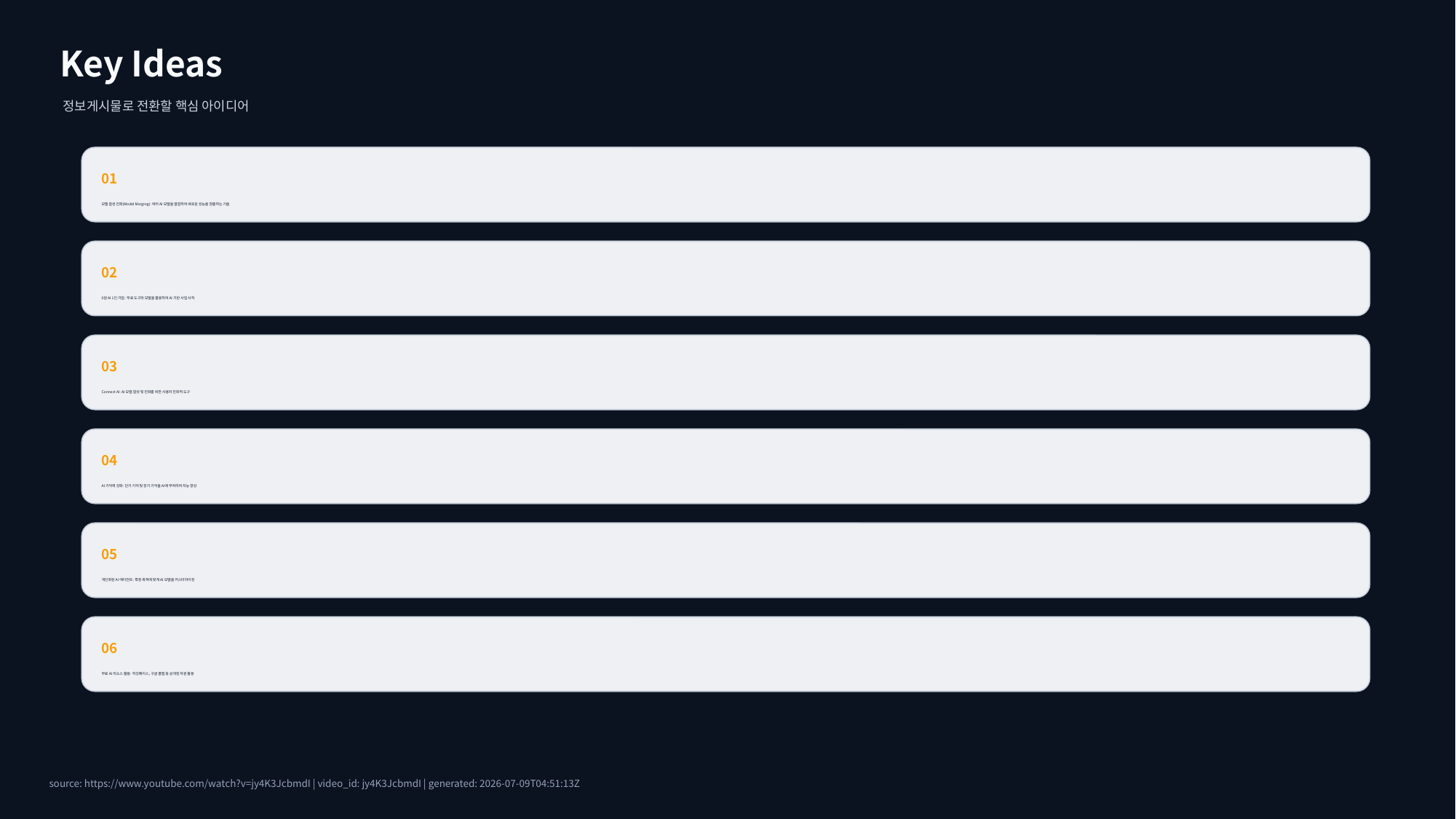

Key Ideas
정보게시물로 전환할 핵심 아이디어

01
모델 합성 진화(Model Merging): 여러 AI 모델을 결합하여 새로운 성능을 창출하는 기술

02
0원 AI 1인 기업: 무료 도구와 모델을 활용하여 AI 기반 사업 시작

03
Connect AI: AI 모델 합성 및 진화를 위한 사용자 친화적 도구

04
AI 기억력 강화: 단기 기억 및 장기 기억을 AI에 부여하여 지능 향상

05
개인화된 AI 에이전트: 특정 목적에 맞게 AI 모델을 커스터마이징

06
무료 AI 리소스 활용: 허깅페이스, 구글 콜랩 등 공개된 자원 활용
source: https://www.youtube.com/watch?v=jy4K3JcbmdI | video_id: jy4K3JcbmdI | generated: 2026-07-09T04:51:13Z